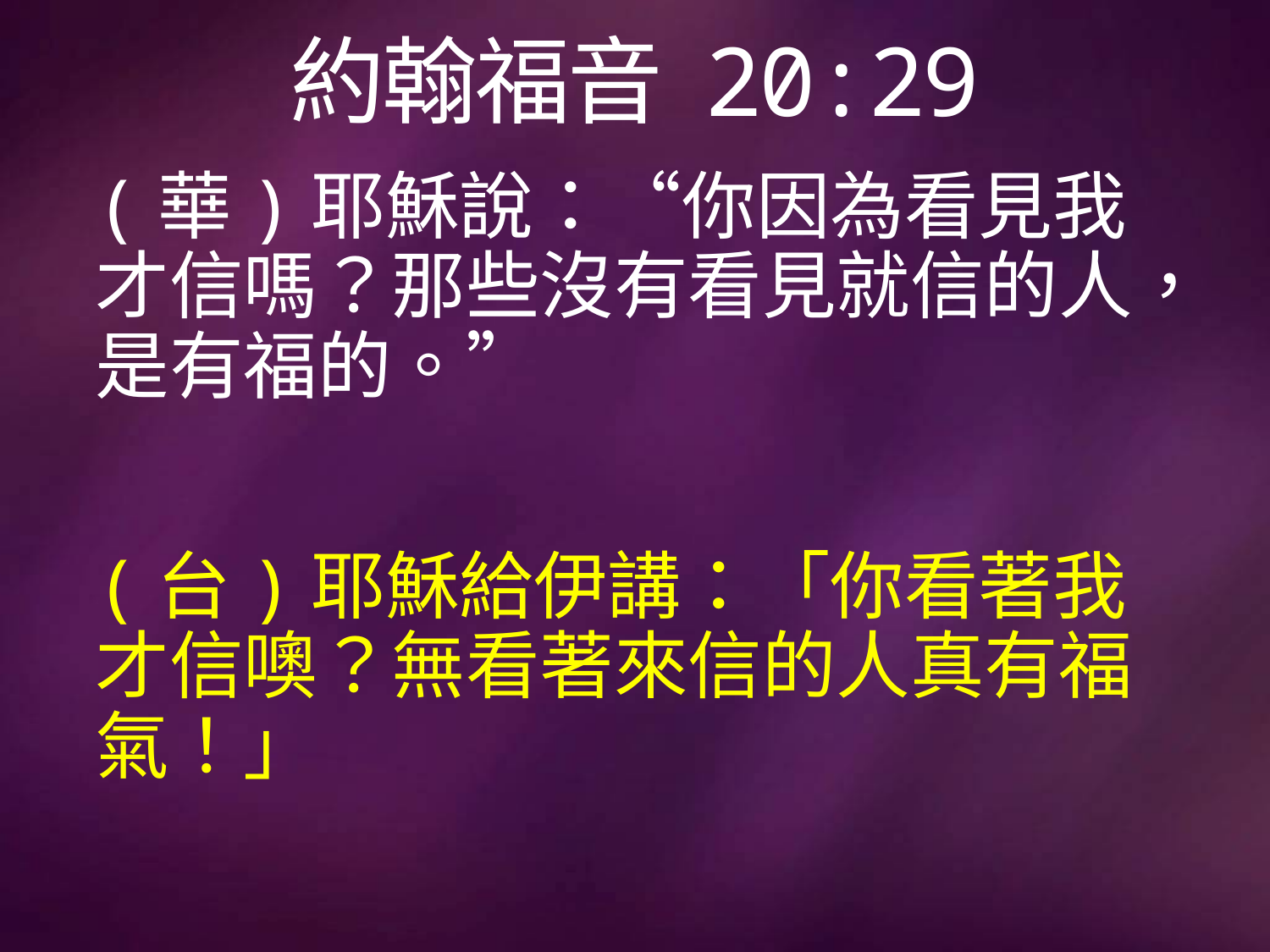

# 約翰福音 20:29
(華)耶穌說：“你因為看見我才信嗎？那些沒有看見就信的人，是有福的。”
(台)耶穌給伊講：「你看著我才信噢？無看著來信的人真有福氣！」